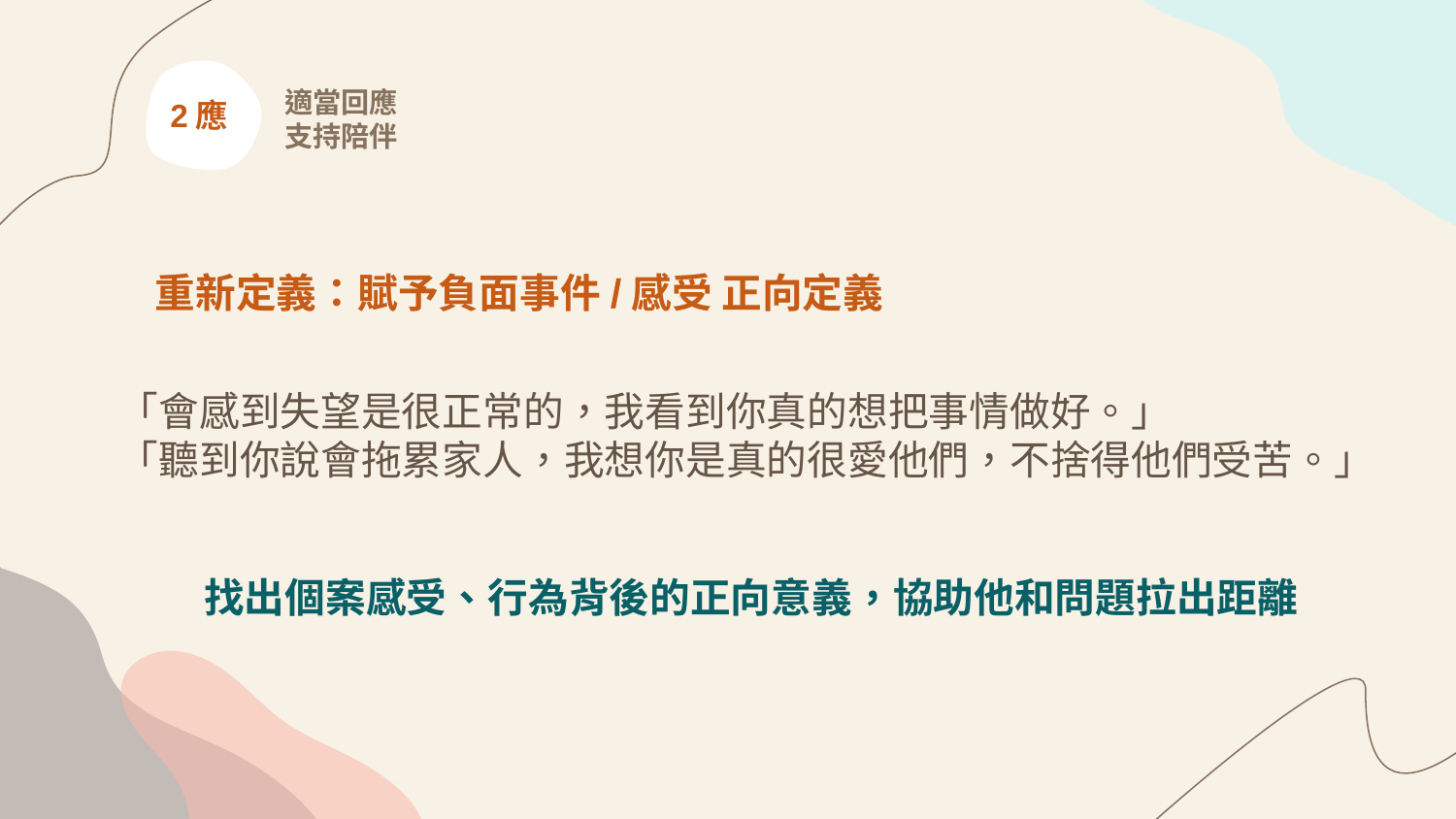

2應
適當回應
支持陪伴

重新定義：賦予負面事件/感受 正向定義
「會感到失望是很正常的，我看到你真的想把事情做好。」
「聽到你說會拖累家人，我想你是真的很愛他們，不捨得他們受苦。」

找出個案感受、行為背後的正向意義，協助他和問題拉出距離